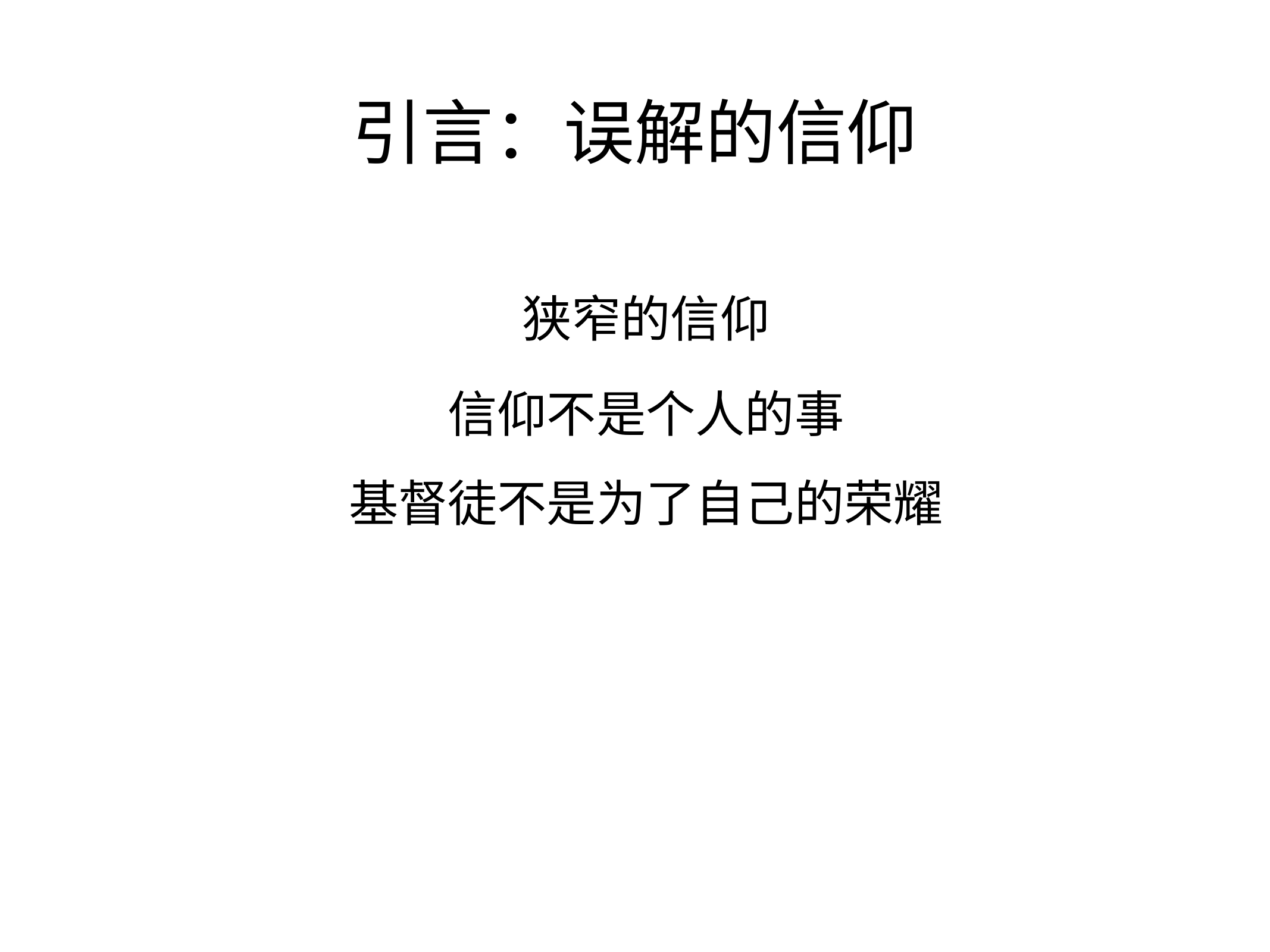

# 引言：误解的信仰
狭窄的信仰
信仰不是个人的事
基督徒不是为了自己的荣耀